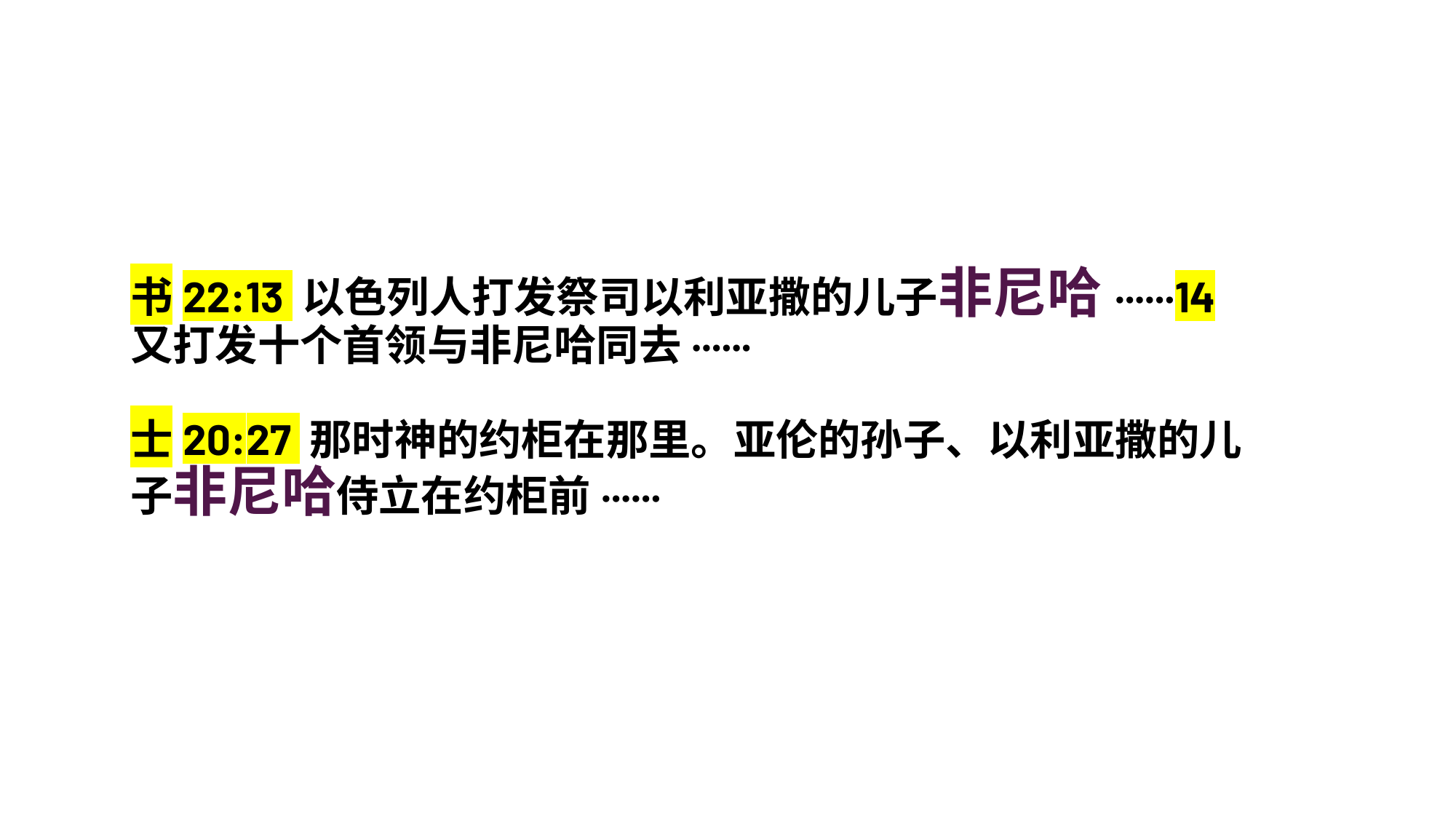

书22:13 以色列人打发祭司以利亚撒的儿子非尼哈······14 又打发十个首领与非尼哈同去······

士20:27 那时神的约柜在那里。亚伦的孙子、以利亚撒的儿子非尼哈侍立在约柜前······